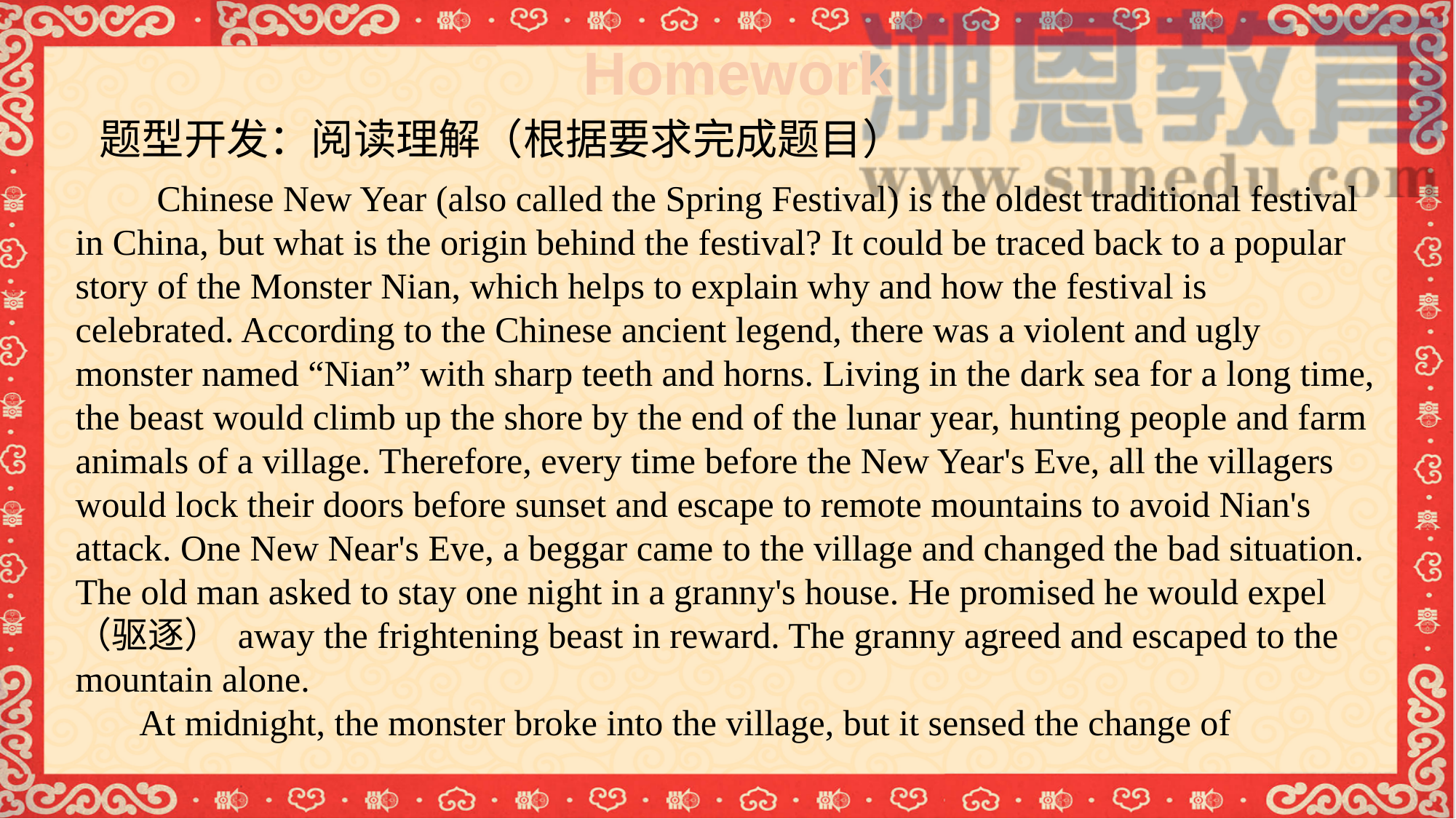

Homework
题型开发：阅读理解（根据要求完成题目）
        Chinese New Year (also called the Spring Festival) is the oldest traditional festival in China, but what is the origin behind the festival? It could be traced back to a popular story of the Monster Nian, which helps to explain why and how the festival is celebrated. According to the Chinese ancient legend, there was a violent and ugly monster named “Nian” with sharp teeth and horns. Living in the dark sea for a long time, the beast would climb up the shore by the end of the lunar year, hunting people and farm animals of a village. Therefore, every time before the New Year's Eve, all the villagers would lock their doors before sunset and escape to remote mountains to avoid Nian's attack. One New Near's Eve, a beggar came to the village and changed the bad situation. The old man asked to stay one night in a granny's house. He promised he would expel （驱逐） away the frightening beast in reward. The granny agreed and escaped to the mountain alone.
       At midnight, the monster broke into the village, but it sensed the change of